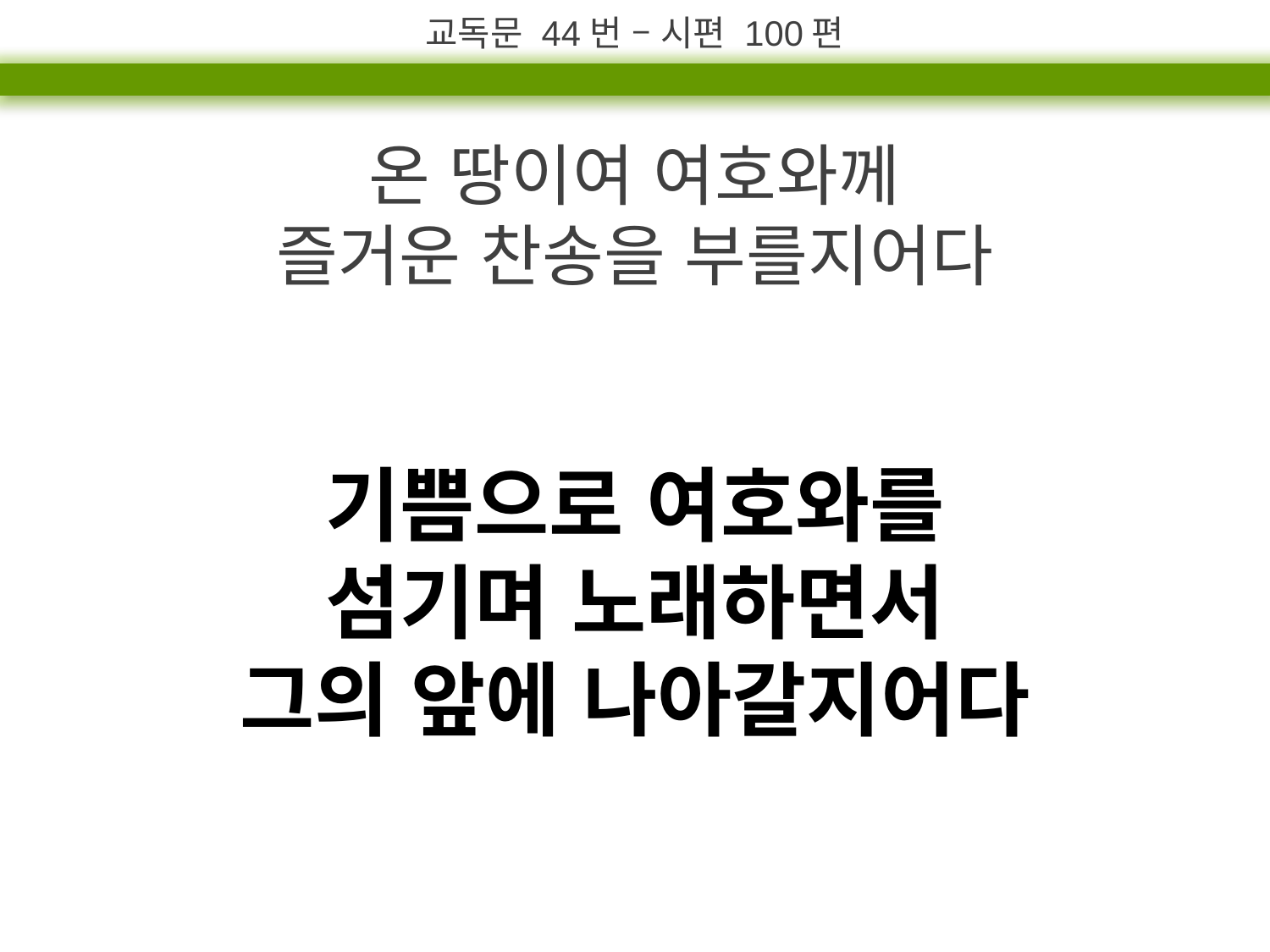

교독문 44번 – 시편 100편

온 땅이여 여호와께
즐거운 찬송을 부를지어다
기쁨으로 여호와를
섬기며 노래하면서
그의 앞에 나아갈지어다